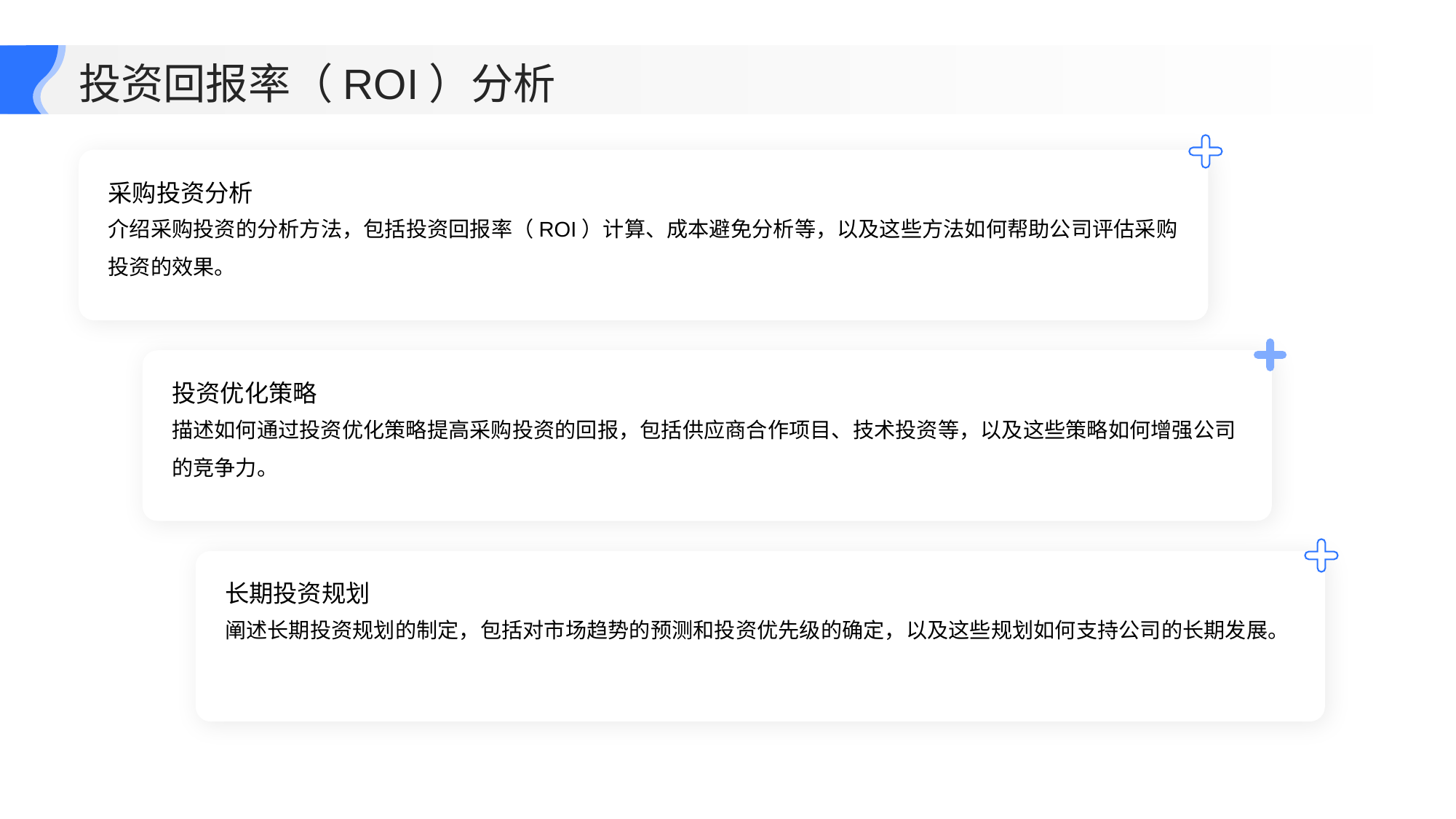

投资回报率（ROI）分析

采购投资分析
介绍采购投资的分析方法，包括投资回报率（ROI）计算、成本避免分析等，以及这些方法如何帮助公司评估采购投资的效果。

投资优化策略
描述如何通过投资优化策略提高采购投资的回报，包括供应商合作项目、技术投资等，以及这些策略如何增强公司的竞争力。

长期投资规划
阐述长期投资规划的制定，包括对市场趋势的预测和投资优先级的确定，以及这些规划如何支持公司的长期发展。